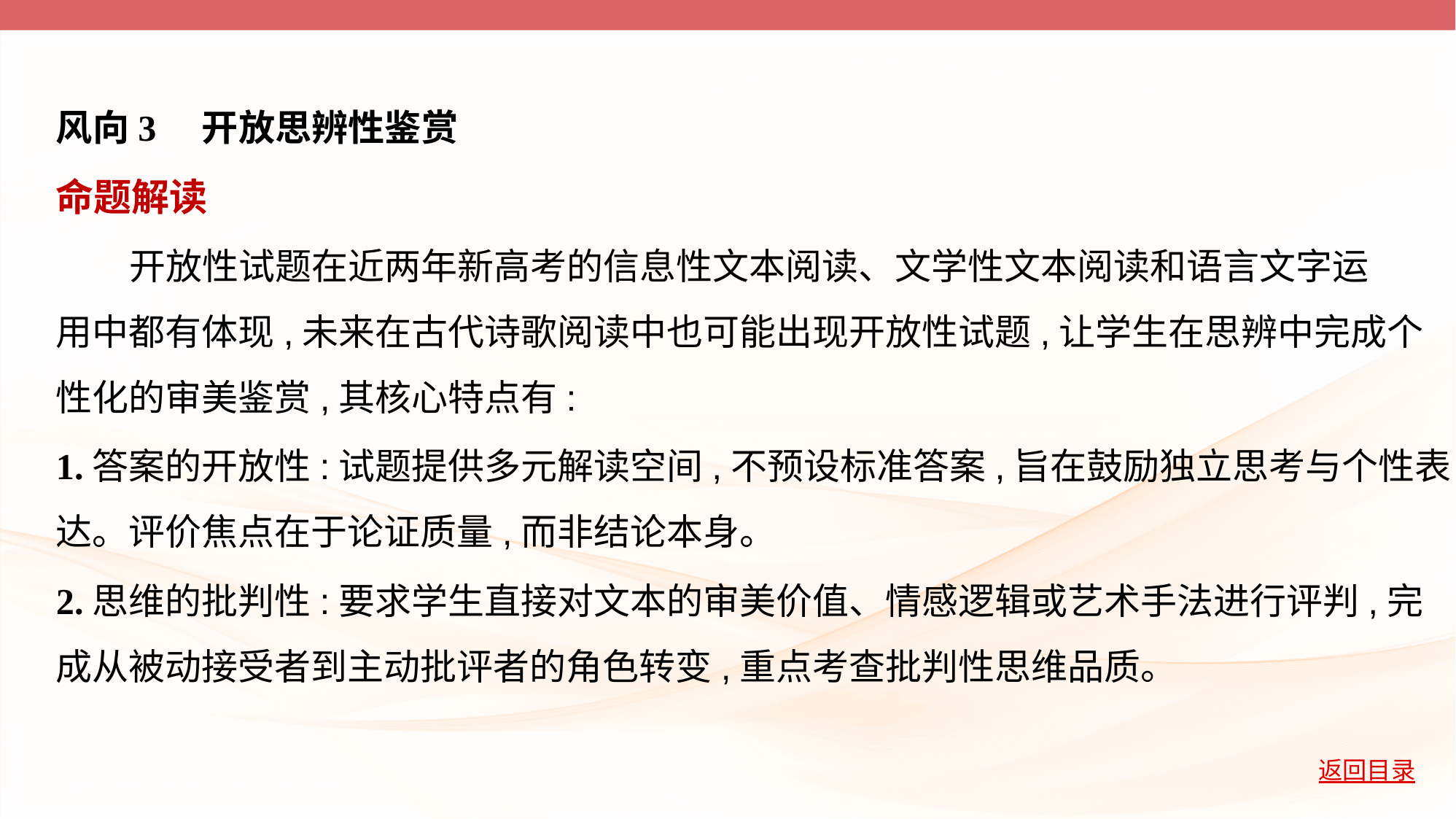

风向3　开放思辨性鉴赏
命题解读
　　开放性试题在近两年新高考的信息性文本阅读、文学性文本阅读和语言文字运
用中都有体现,未来在古代诗歌阅读中也可能出现开放性试题,让学生在思辨中完成个
性化的审美鉴赏,其核心特点有:
1.答案的开放性:试题提供多元解读空间,不预设标准答案,旨在鼓励独立思考与个性表
达。评价焦点在于论证质量,而非结论本身。

2.思维的批判性:要求学生直接对文本的审美价值、情感逻辑或艺术手法进行评判,完
成从被动接受者到主动批评者的角色转变,重点考查批判性思维品质。